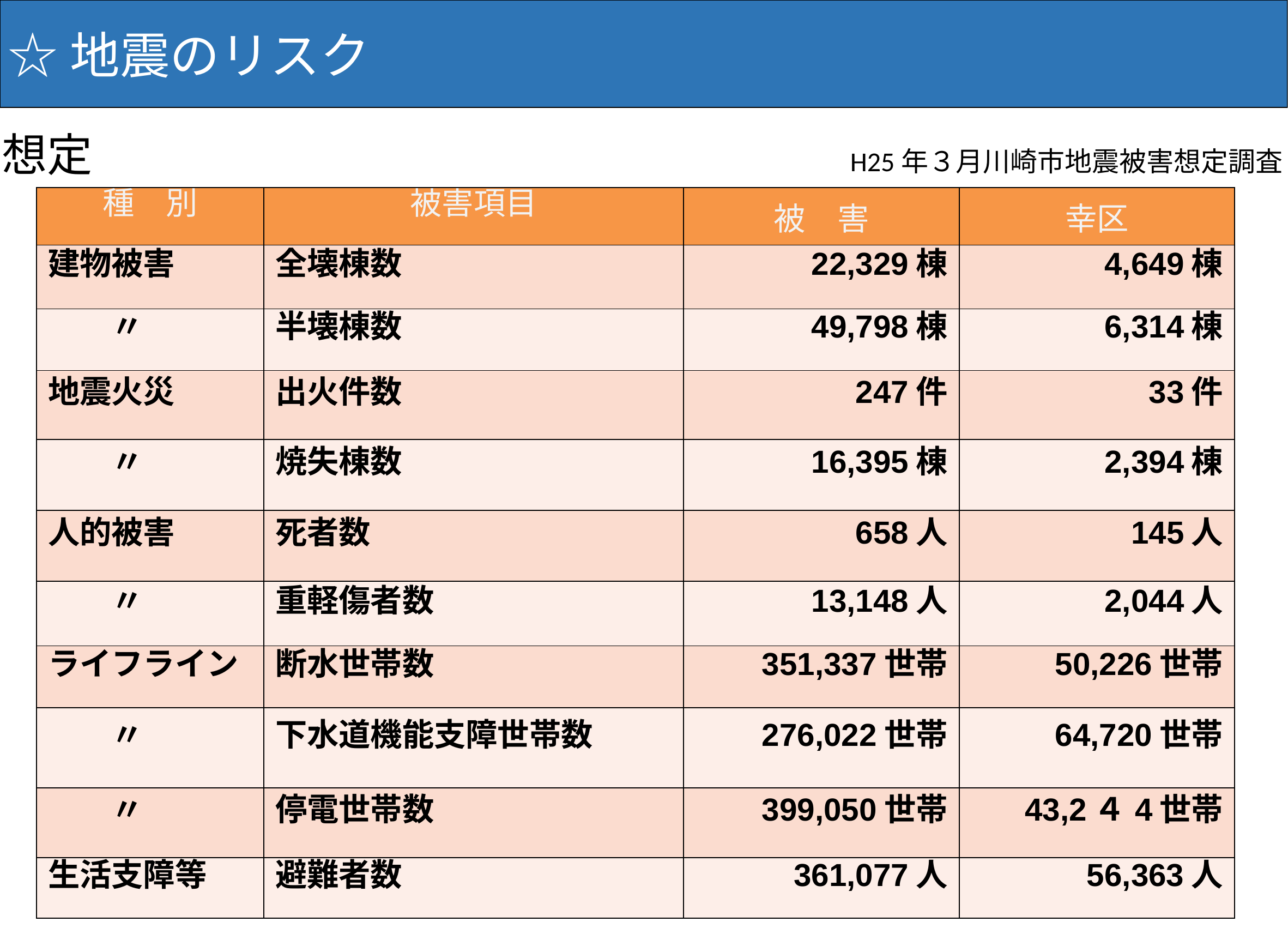

5
☆地震のリスク
被害想定　　　　　　　　　　　　　　　  　H25年３月川崎市地震被害想定調査 より
| 種　別 | 被害項目 | 被　害 | 幸区 |
| --- | --- | --- | --- |
| 建物被害 | 全壊棟数 | 22,329棟 | 4,649棟 |
| 〃 | 半壊棟数 | 49,798棟 | 6,314棟 |
| 地震火災 | 出火件数 | 247件 | 33件 |
| 〃 | 焼失棟数 | 16,395棟 | 2,394棟 |
| 人的被害 | 死者数 | 658人 | 145人 |
| 〃 | 重軽傷者数 | 13,148人 | 2,044人 |
| ライフライン | 断水世帯数 | 351,337世帯 | 50,226世帯 |
| 〃 | 下水道機能支障世帯数 | 276,022世帯 | 64,720世帯 |
| 〃 | 停電世帯数 | 399,050世帯 | 43,2４4世帯 |
| 生活支障等 | 避難者数 | 361,077人 | 56,363人 |